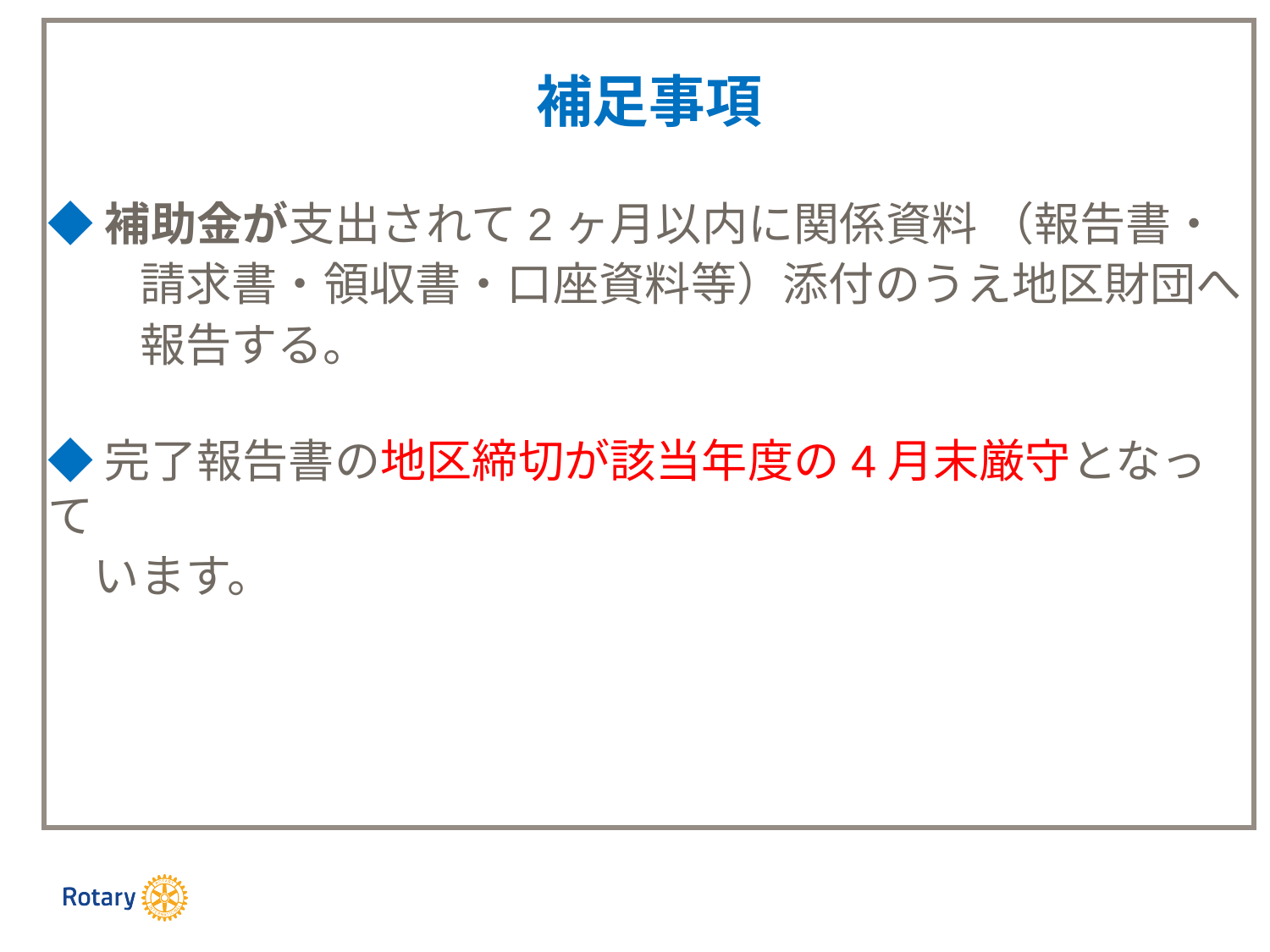

補足事項
◆補助金が支出されて2ヶ月以内に関係資料 （報告書・
　　請求書・領収書・口座資料等）添付のうえ地区財団へ
　　報告する。
◆完了報告書の地区締切が該当年度の4月末厳守となって
　います。